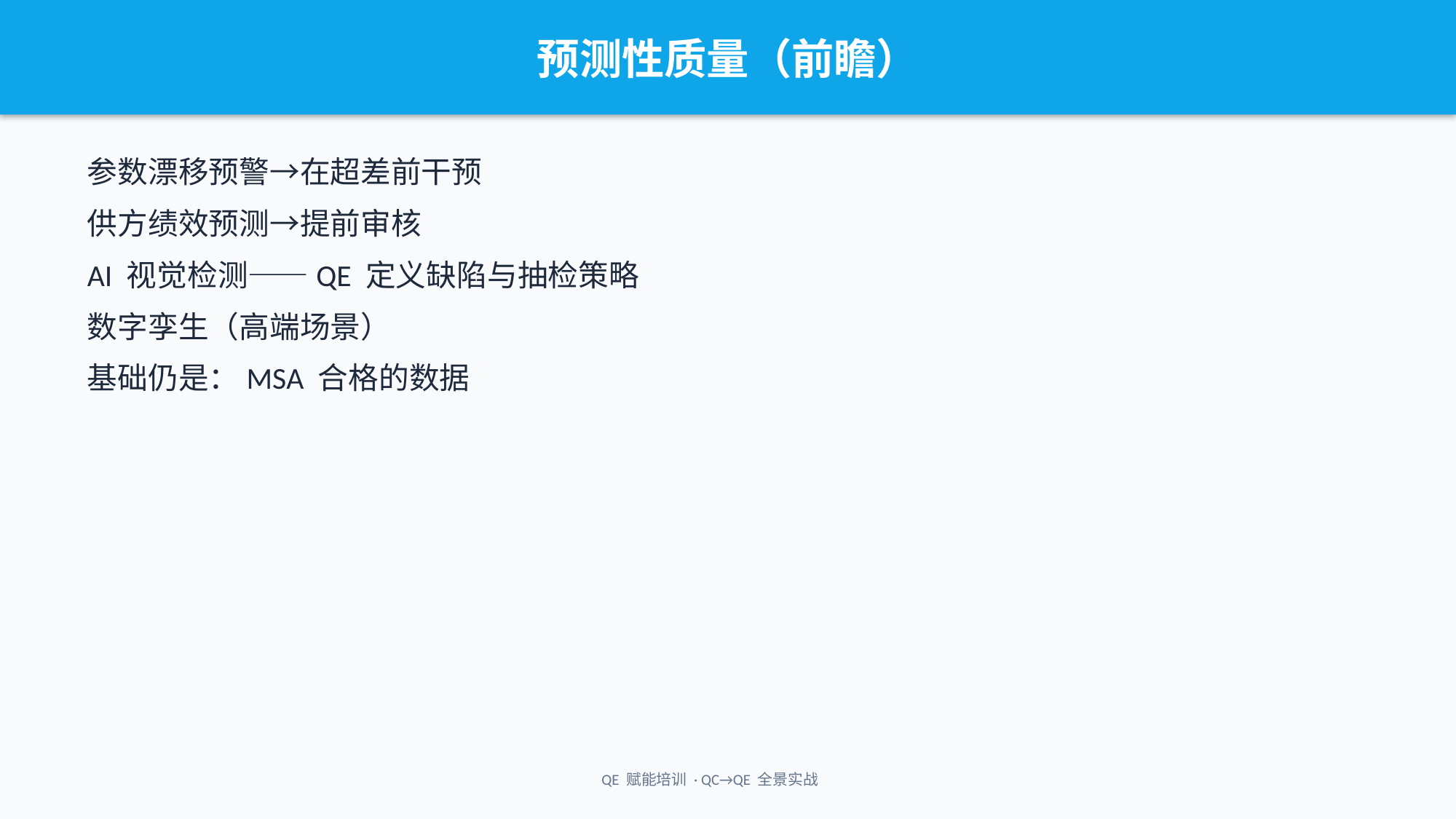

预测性质量（前瞻）
参数漂移预警→在超差前干预
供方绩效预测→提前审核
AI 视觉检测——QE 定义缺陷与抽检策略
数字孪生（高端场景）
基础仍是：MSA 合格的数据
QE 赋能培训 · QC→QE 全景实战